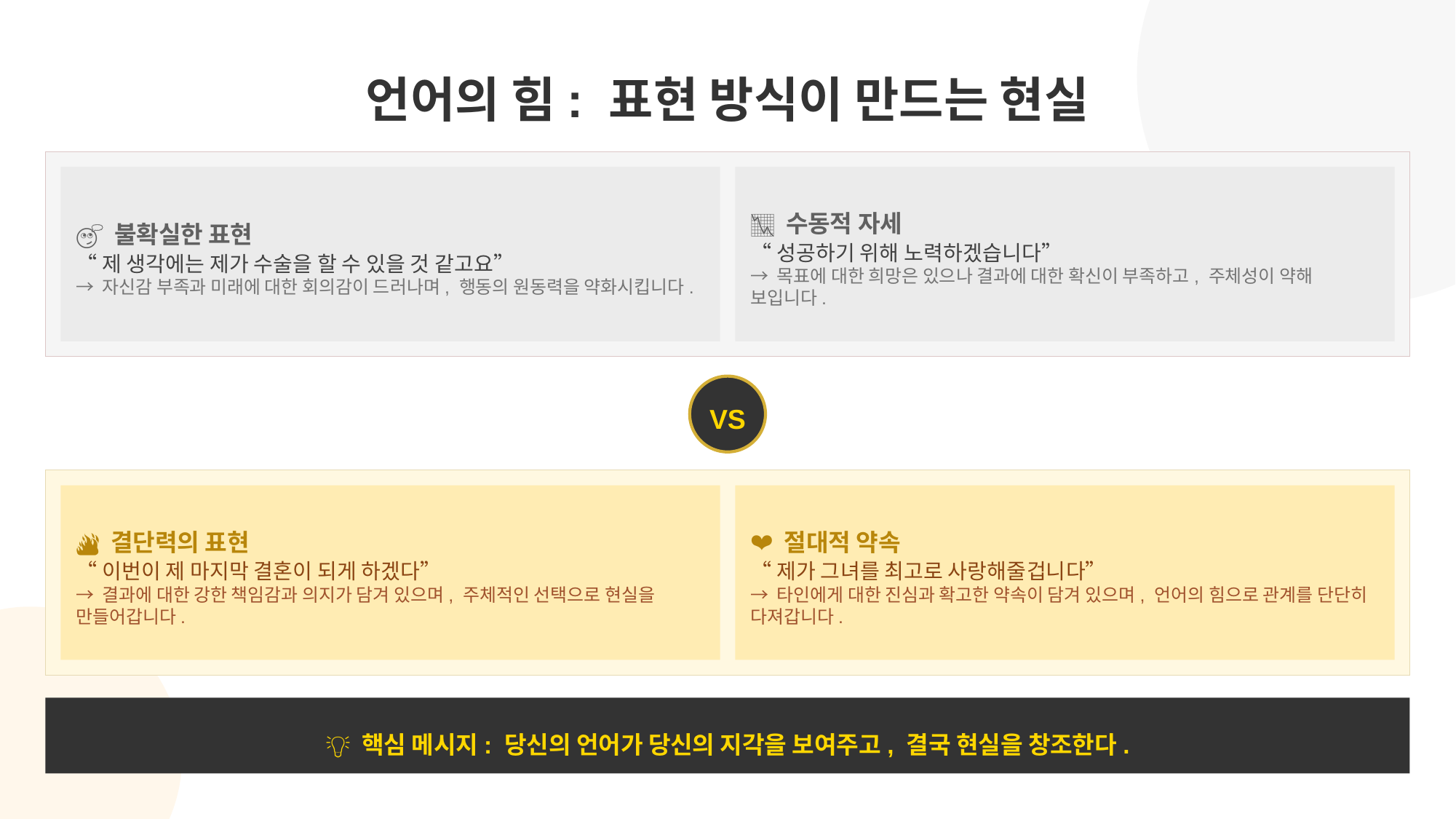

언어의 힘: 표현 방식이 만드는 현실

🤔 불확실한 표현
“제 생각에는 제가 수술을 할 수 있을 것 같고요”
→ 자신감 부족과 미래에 대한 회의감이 드러나며, 행동의 원동력을 약화시킵니다.
📉 수동적 자세
“성공하기 위해 노력하겠습니다”
→ 목표에 대한 희망은 있으나 결과에 대한 확신이 부족하고, 주체성이 약해 보입니다.

VS

🔥 결단력의 표현
“이번이 제 마지막 결혼이 되게 하겠다”
→ 결과에 대한 강한 책임감과 의지가 담겨 있으며, 주체적인 선택으로 현실을 만들어갑니다.
❤️ 절대적 약속
“제가 그녀를 최고로 사랑해줄겁니다”
→ 타인에게 대한 진심과 확고한 약속이 담겨 있으며, 언어의 힘으로 관계를 단단히 다져갑니다.

💡 핵심 메시지: 당신의 언어가 당신의 지각을 보여주고, 결국 현실을 창조한다.